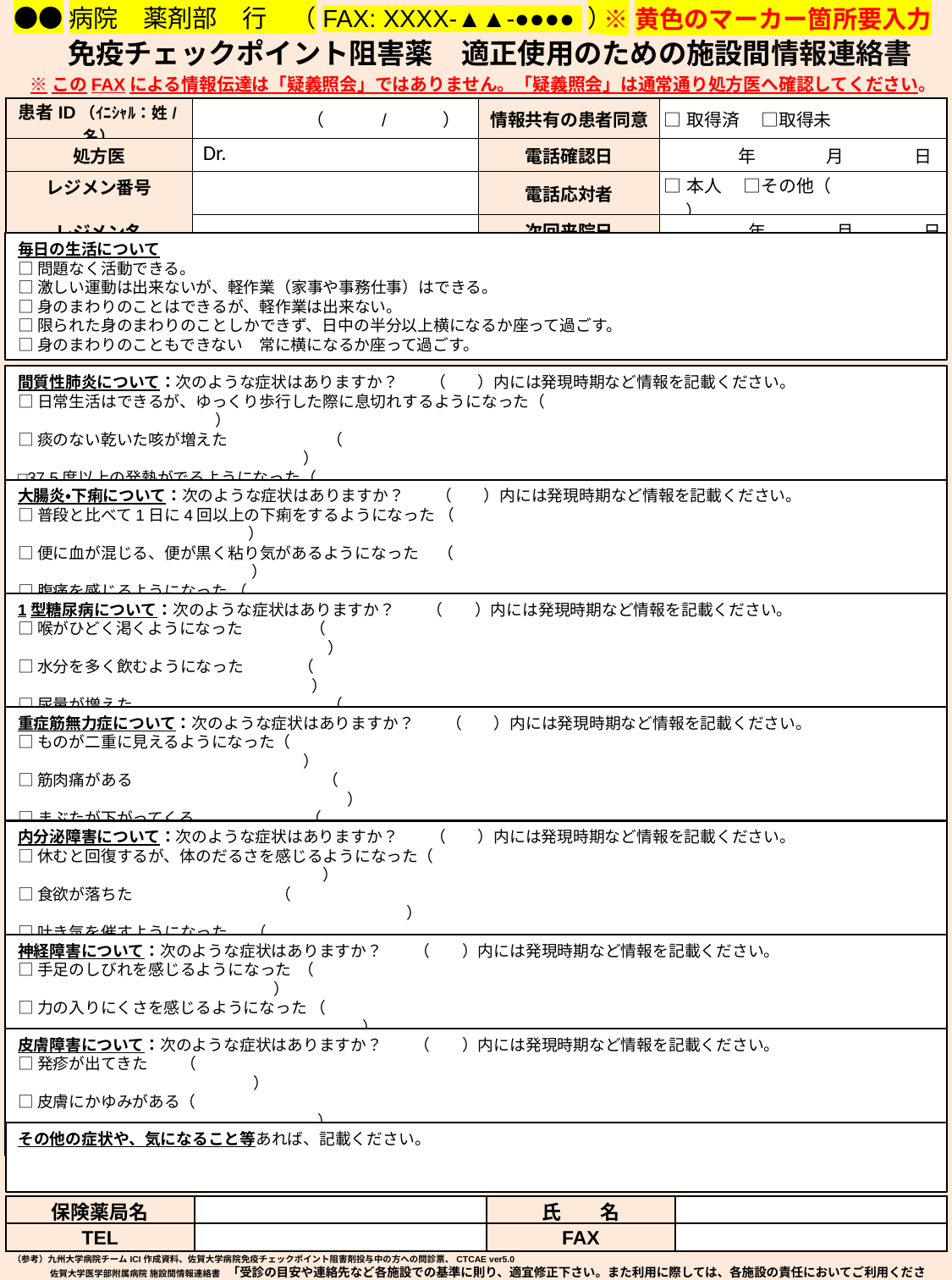

●●病院　薬剤部　行　（FAX: XXXX-▲▲-●●●● ）
※黄色のマーカー箇所要入力
　免疫チェックポイント阻害薬　適正使用のための施設間情報連絡書
※このFAXによる情報伝達は「疑義照会」ではありません。「疑義照会」は通常通り処方医へ確認してください。
| 患者ID（ｲﾆｼｬﾙ：姓/名） | （　　　/　　　） | 情報共有の患者同意 | □取得済　 □取得未 |
| --- | --- | --- | --- |
| 処方医 | Dr. | 電話確認日 | 年　　　　月　　　　日 |
| レジメン番号 レジメン名 |  | 電話応対者 | □本人　 □その他（　　　　　　　 ） |
|  |  | 次回来院日 | 年　　　　月　　　　日 |
毎日の生活について
□問題なく活動できる。
□激しい運動は出来ないが、軽作業（家事や事務仕事）はできる。
□身のまわりのことはできるが、軽作業は出来ない。
□限られた身のまわりのことしかできず、日中の半分以上横になるか座って過ごす。
□身のまわりのこともできない　常に横になるか座って過ごす。
間質性肺炎について：次のような症状はありますか？　　（　　）内には発現時期など情報を記載ください。
□日常生活はできるが、ゆっくり歩行した際に息切れするようになった（　　　　　　　　　　　　　　　　　　　　　　　　　　　　　　                        　）
□痰のない乾いた咳が増えた　 　　　　　（　　　　　　　　　　　　　　　　　　　　　　　　　　　　　　　　　　　　　　　　　　　　　　　　　                      　）
□37.5度以上の発熱がでるようになった（　　　　　　　　　　　　　　　　　　　　　　　　　　　　　　　　　　　　　　　　　　　　　　　　　                      　）
□なし
大腸炎・下痢について：次のような症状はありますか？　　（　　）内には発現時期など情報を記載ください。
□普段と比べて1日に4回以上の下痢をするようになった （　　　　　　　　　　　　　　　　　　　　　　　　　　　　　　　　　　　　　                   　 　　）
□便に血が混じる、便が黒く粘り気があるようになった　 （　　　　　　　　　　　　　　　　　　　　　　　　　　　　　　　　　　　　　　                     　　）
□腹痛を感じるようになった （　　　　　　　　　　　　　　　　　　　　　　　　　　　　　　　　　　　　　　　　　　　　　　　　　　　　　　　　 　                  　 ）
□なし
1型糖尿病について：次のような症状はありますか？　　（　　）内には発現時期など情報を記載ください。
□喉がひどく渇くようになった　　　　 （　　　　　　　　　　　　　　　　　　　　　　　　　　　　　　　　　　　　　　　　　　　　　　　　　                   　　 　　）
□水分を多く飲むようになった 　　　 （　　　　　　　　　　　　　　　　　　　　　　　　　　　　　　　　　　　　　　　　　　　　　　　　　　　 　　                   ）
□尿量が増えた　　　　　　　　　　　　 （　　　　　　　　　　　　　　　　　　　　　　　　　　　　　　　　　　　　　　　　　　　　　　　　　　　 　                   　）
□なし
重症筋無力症について：次のような症状はありますか？　　（　　）内には発現時期など情報を記載ください。
□ものが二重に見えるようになった（　　　　　　　　　　　　　　　　　　　　　　　　　　　　　　　　　　　　　　　　　　　　　　　　　　　 　                     　）
□筋肉痛がある　　　　　　　　　　　　（　　　　　　　　　　　　　　　　　　　　　　　　　　　　　　　　　　　　　　　　　　　　　　　　　　　 　　                    ）
□まぶたが下がってくる　　　　　　　（　　　　　　　　　　　　　　　　　　　　　　　　　　　　　　　　　　　　　　　　　　　　　　　　　　　 　　                     ）
□なし
内分泌障害について：次のような症状はありますか？　　（　　）内には発現時期など情報を記載ください。
□休むと回復するが、体のだるさを感じるようになった（　　　　　　　　　　　　　　　　　　　　　　　　　　　　　　　　　　　　　　　　　　　　　　　　 　　）
□食欲が落ちた　　　　　　　　　（　　　　　　　　　　　　　　　　　　　　　　　　　　　　　　　　　　　　　　　　　　　　　　　　　　　　　　　　　　　　　　  　　）
□吐き気を催すようになった  　（ 　　　　　　　　　　　　　　　　　　　　　　　　　　　　　　　　　　　　　　　　　　　　　　　　　　 　　                            ）
□なし
神経障害について：次のような症状はありますか？　　（　　）内には発現時期など情報を記載ください。
□手足のしびれを感じるようになった  （　　　　　　　　　　　　　　　　　　　　　　　　　　　　　　　　　　　　　　　　　　　　　　　　 　                          ）
□力の入りにくさを感じるようになった （　　　　　　　　　　　　　　　　　　　　　　　　　　　　　　　　　　　　　　　　　　　　　　  　　　　　　　　　　　　　 ）
□なし
皮膚障害について：次のような症状はありますか？　　（　　）内には発現時期など情報を記載ください。
□発疹が出てきた         （　　　　　　　　　　　　　　　　　　　　　　　　　　　　　　　　　　　　　　　　　　　　　　　　 　                                              　 ）
□皮膚にかゆみがある（　　　　　　　　　　　　　　　　　　　　　　　　　　　　　　　　　　　　　　　　　　　　　　　　　　　　　　　　　　                         　 ）
□なし
その他の症状や、気になること等あれば、記載ください。

| 保険薬局名 |  | 氏　　名 |  |
| --- | --- | --- | --- |
| TEL |  | FAX |  |
（参考）九州大学病院チームICI作成資料、佐賀大学病院免疫チェックポイント阻害剤投与中の方への問診票、CTCAE ver5.0
　　　　 佐賀大学医学部附属病院 施設間情報連絡書   「受診の目安や連絡先など各施設での基準に則り、適宜修正下さい。また利用に際しては、各施設の責任においてご利用ください。」